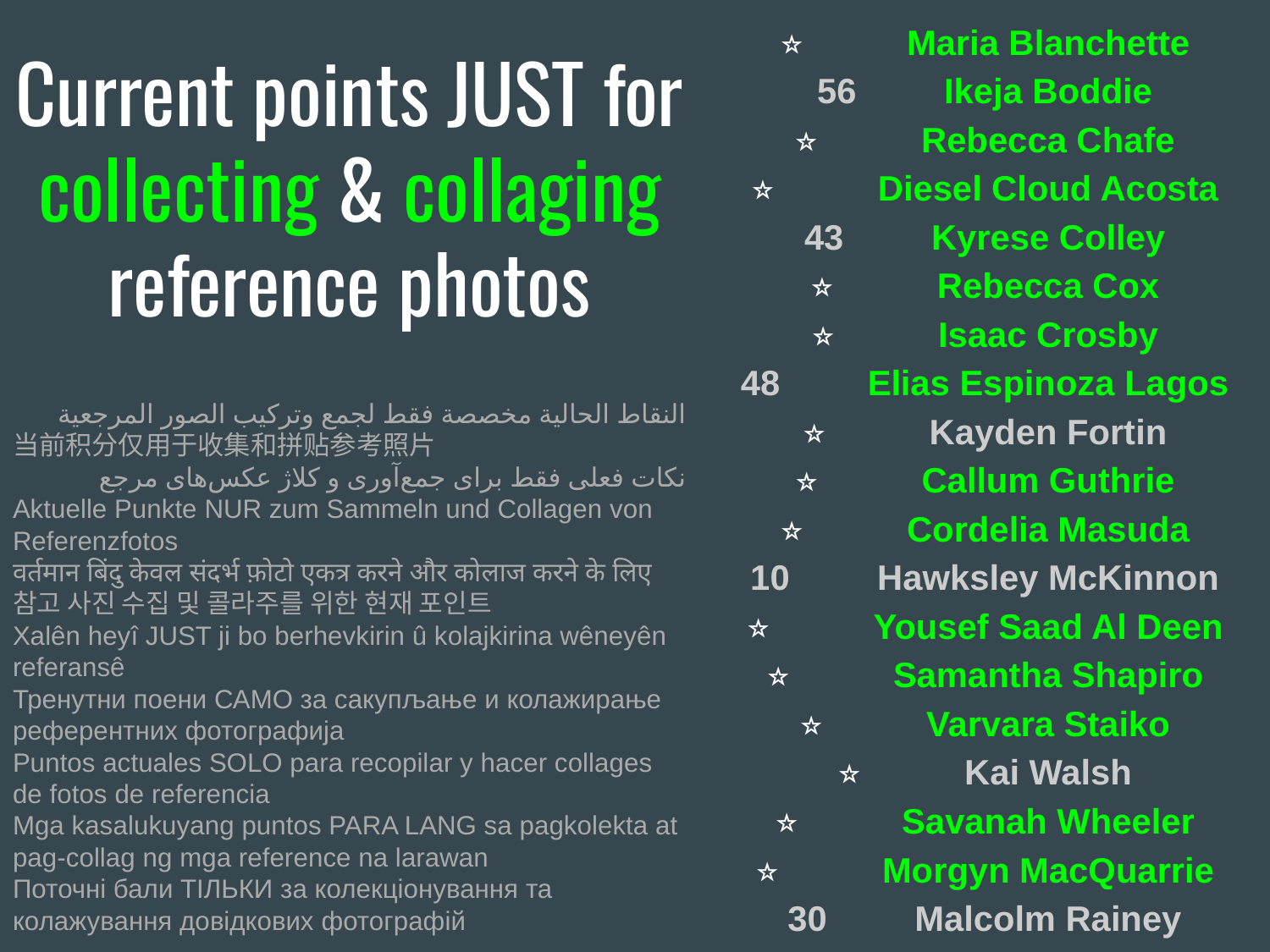

Current points JUST for collecting & collaging reference photos
⭐	Maria Blanchette
56	Ikeja Boddie
⭐	Rebecca Chafe
⭐	Diesel Cloud Acosta
43	Kyrese Colley
⭐	Rebecca Cox
⭐	Isaac Crosby
48	Elias Espinoza Lagos
⭐	Kayden Fortin
⭐	Callum Guthrie
⭐	Cordelia Masuda
10	Hawksley McKinnon
⭐	Yousef Saad Al Deen
⭐	Samantha Shapiro
⭐	Varvara Staiko
⭐	Kai Walsh
⭐	Savanah Wheeler
⭐	Morgyn MacQuarrie
30	Malcolm Rainey
النقاط الحالية مخصصة فقط لجمع وتركيب الصور المرجعية
当前积分仅用于收集和拼贴参考照片
نکات فعلی فقط برای جمع‌آوری و کلاژ عکس‌های مرجع
Aktuelle Punkte NUR zum Sammeln und Collagen von Referenzfotos
वर्तमान बिंदु केवल संदर्भ फ़ोटो एकत्र करने और कोलाज करने के लिए
참고 사진 수집 및 콜라주를 위한 현재 포인트
Xalên heyî JUST ji bo berhevkirin û kolajkirina wêneyên referansê
Тренутни поени САМО за сакупљање и колажирање референтних фотографија
Puntos actuales SOLO para recopilar y hacer collages de fotos de referencia
Mga kasalukuyang puntos PARA LANG sa pagkolekta at pag-collag ng mga reference na larawan
Поточні бали ТІЛЬКИ за колекціонування та колажування довідкових фотографій